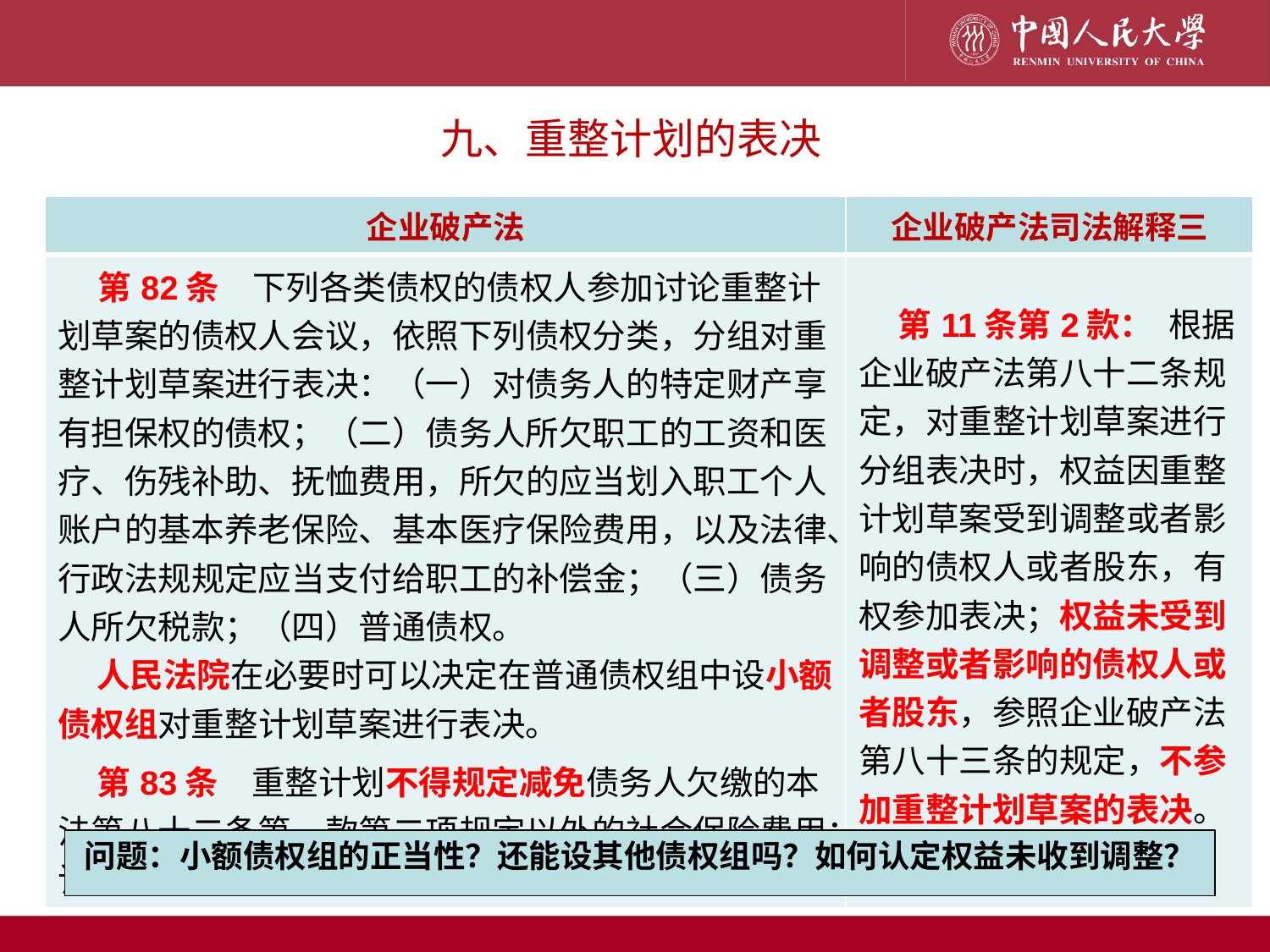

九、重整计划的表决
| 企业破产法 | 企业破产法司法解释三 |
| --- | --- |
| 第82条　下列各类债权的债权人参加讨论重整计划草案的债权人会议，依照下列债权分类，分组对重整计划草案进行表决：（一）对债务人的特定财产享有担保权的债权；（二）债务人所欠职工的工资和医疗、伤残补助、抚恤费用，所欠的应当划入职工个人账户的基本养老保险、基本医疗保险费用，以及法律、行政法规规定应当支付给职工的补偿金；（三）债务人所欠税款；（四）普通债权。 人民法院在必要时可以决定在普通债权组中设小额债权组对重整计划草案进行表决。 第83条　重整计划不得规定减免债务人欠缴的本法第八十二条第一款第二项规定以外的社会保险费用；该项费用的债权人不参加重整计划草案的表决。 | 第11条第2款： 根据企业破产法第八十二条规定，对重整计划草案进行分组表决时，权益因重整计划草案受到调整或者影响的债权人或者股东，有权参加表决；权益未受到调整或者影响的债权人或者股东，参照企业破产法第八十三条的规定，不参加重整计划草案的表决。 |
问题：小额债权组的正当性？还能设其他债权组吗？如何认定权益未收到调整？